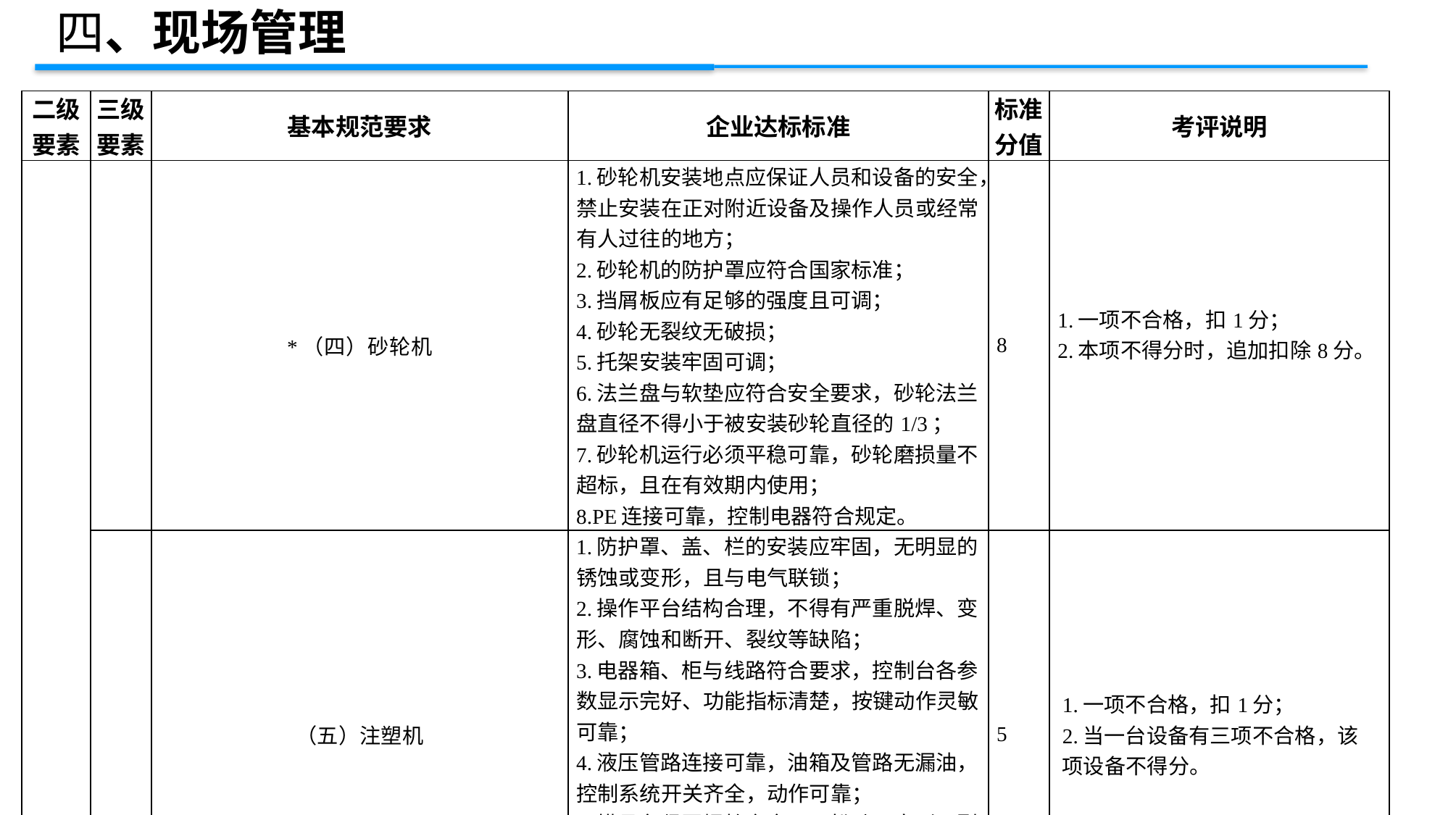

四、现场管理

| 二级 要素 | 三级 要素 | 基本规范要求 | 企业达标标准 | 标准 分值 | 考评说明 |
| --- | --- | --- | --- | --- | --- |
|  |  | \*（四）砂轮机 | 1.砂轮机安装地点应保证人员和设备的安全，禁止安装在正对附近设备及操作人员或经常有人过往的地方； 2.砂轮机的防护罩应符合国家标准； 3.挡屑板应有足够的强度且可调； 4.砂轮无裂纹无破损； 5.托架安装牢固可调； 6.法兰盘与软垫应符合安全要求，砂轮法兰盘直径不得小于被安装砂轮直径的1/3； 7.砂轮机运行必须平稳可靠，砂轮磨损量不超标，且在有效期内使用； 8.PE连接可靠，控制电器符合规定。 | 8 | 1.一项不合格，扣1分； 2.本项不得分时，追加扣除8分。 |
|  |  | （五）注塑机 | 1.防护罩、盖、栏的安装应牢固，无明显的锈蚀或变形，且与电气联锁； 2.操作平台结构合理，不得有严重脱焊、变形、腐蚀和断开、裂纹等缺陷； 3.电器箱、柜与线路符合要求，控制台各参数显示完好、功能指标清楚，按键动作灵敏可靠； 4.液压管路连接可靠，油箱及管路无漏油，控制系统开关齐全，动作可靠； 5.模具各紧固螺栓齐全，无松动、变形、裂纹； 6.自动取料装置标识清楚、动作灵敏，所控制的工作部件动作准确，机械手的活动区域应有护栏。 | 5 | 1.一项不合格，扣1分； 2.当一台设备有三项不合格，该项设备不得分。 |